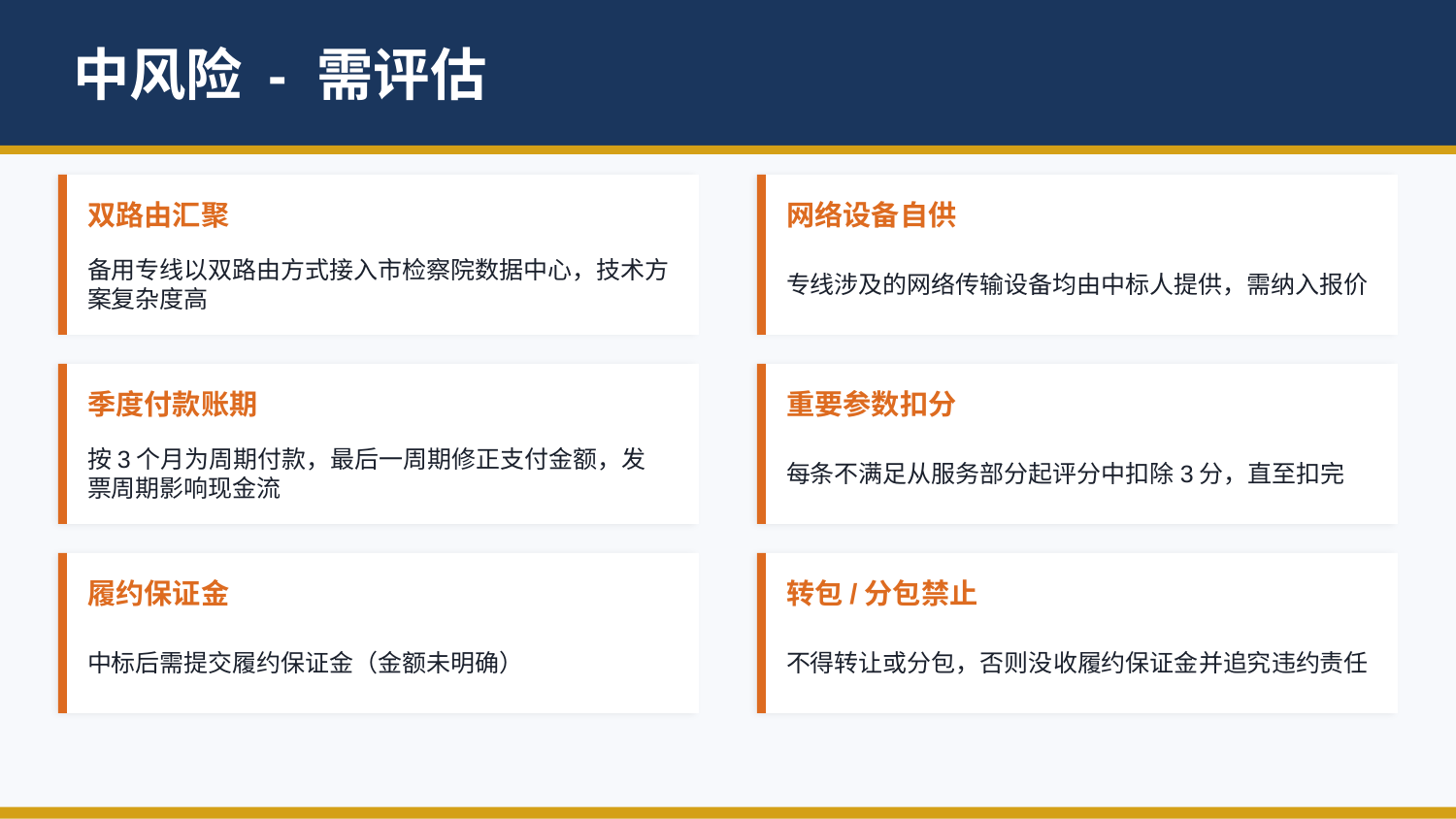

中风险 - 需评估

双路由汇聚
网络设备自供
备用专线以双路由方式接入市检察院数据中心，技术方案复杂度高
专线涉及的网络传输设备均由中标人提供，需纳入报价

季度付款账期
重要参数扣分
按3个月为周期付款，最后一周期修正支付金额，发票周期影响现金流
每条不满足从服务部分起评分中扣除3分，直至扣完

履约保证金
转包/分包禁止
中标后需提交履约保证金（金额未明确）
不得转让或分包，否则没收履约保证金并追究违约责任